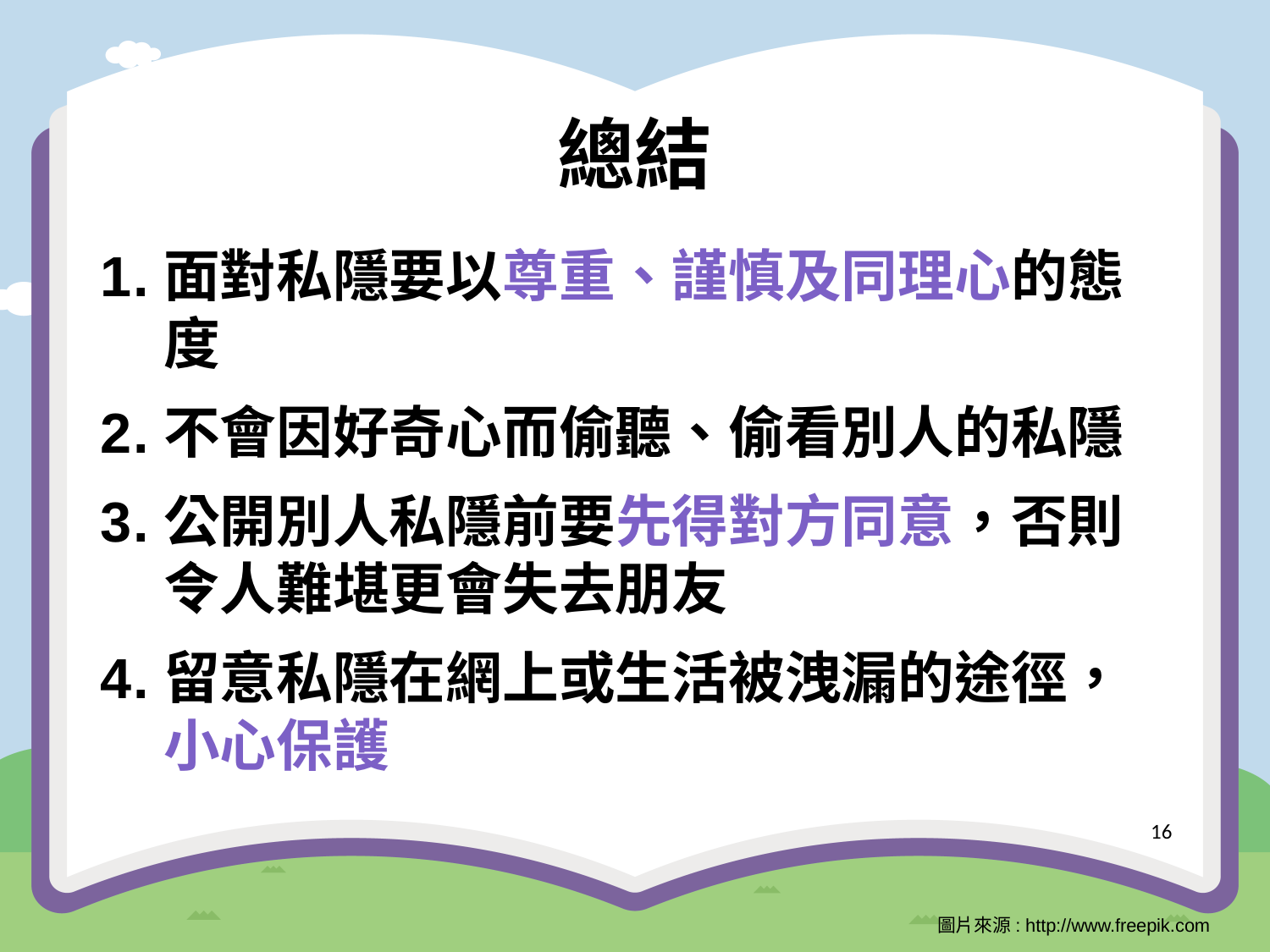

# 總結
面對私隱要以尊重、謹慎及同理心的態度
不會因好奇心而偷聽、偷看別人的私隱
公開別人私隱前要先得對方同意，否則令人難堪更會失去朋友
留意私隱在網上或生活被洩漏的途徑，小心保護

16
圖片來源: http://www.freepik.com